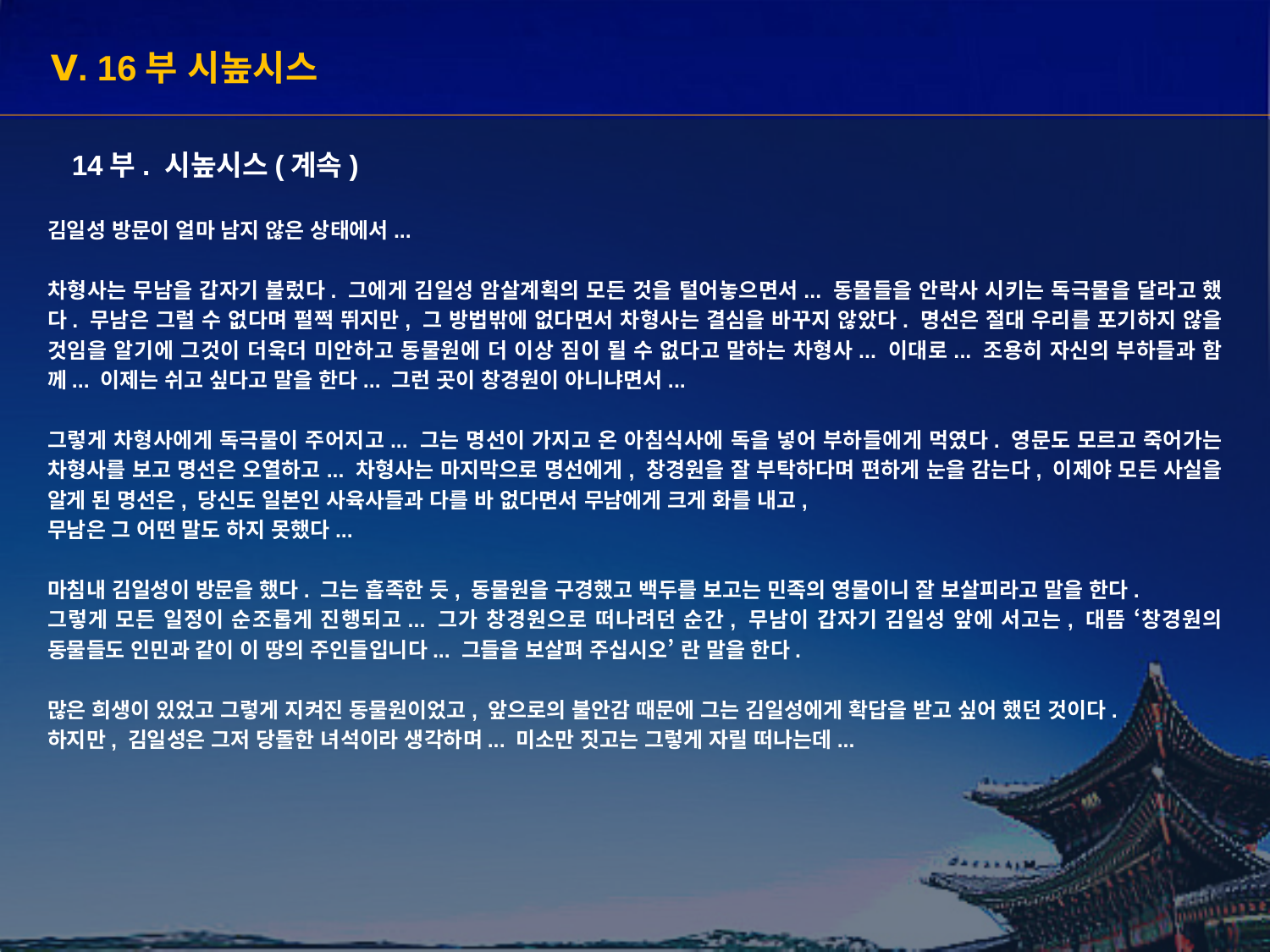

Ⅴ. 16부 시높시스

14부. 시높시스(계속)

김일성 방문이 얼마 남지 않은 상태에서...

차형사는 무남을 갑자기 불렀다. 그에게 김일성 암살계획의 모든 것을 털어놓으면서... 동물들을 안락사 시키는 독극물을 달라고 했다. 무남은 그럴 수 없다며 펄쩍 뛰지만, 그 방법밖에 없다면서 차형사는 결심을 바꾸지 않았다. 명선은 절대 우리를 포기하지 않을 것임을 알기에 그것이 더욱더 미안하고 동물원에 더 이상 짐이 될 수 없다고 말하는 차형사... 이대로... 조용히 자신의 부하들과 함께... 이제는 쉬고 싶다고 말을 한다... 그런 곳이 창경원이 아니냐면서...

그렇게 차형사에게 독극물이 주어지고... 그는 명선이 가지고 온 아침식사에 독을 넣어 부하들에게 먹였다. 영문도 모르고 죽어가는 차형사를 보고 명선은 오열하고... 차형사는 마지막으로 명선에게, 창경원을 잘 부탁하다며 편하게 눈을 감는다, 이제야 모든 사실을 알게 된 명선은, 당신도 일본인 사육사들과 다를 바 없다면서 무남에게 크게 화를 내고,
무남은 그 어떤 말도 하지 못했다...

마침내 김일성이 방문을 했다. 그는 흡족한 듯, 동물원을 구경했고 백두를 보고는 민족의 영물이니 잘 보살피라고 말을 한다.
그렇게 모든 일정이 순조롭게 진행되고... 그가 창경원으로 떠나려던 순간, 무남이 갑자기 김일성 앞에 서고는, 대뜸 ‘창경원의 동물들도 인민과 같이 이 땅의 주인들입니다... 그들을 보살펴 주십시오’ 란 말을 한다.

많은 희생이 있었고 그렇게 지켜진 동물원이었고, 앞으로의 불안감 때문에 그는 김일성에게 확답을 받고 싶어 했던 것이다.
하지만, 김일성은 그저 당돌한 녀석이라 생각하며... 미소만 짓고는 그렇게 자릴 떠나는데...